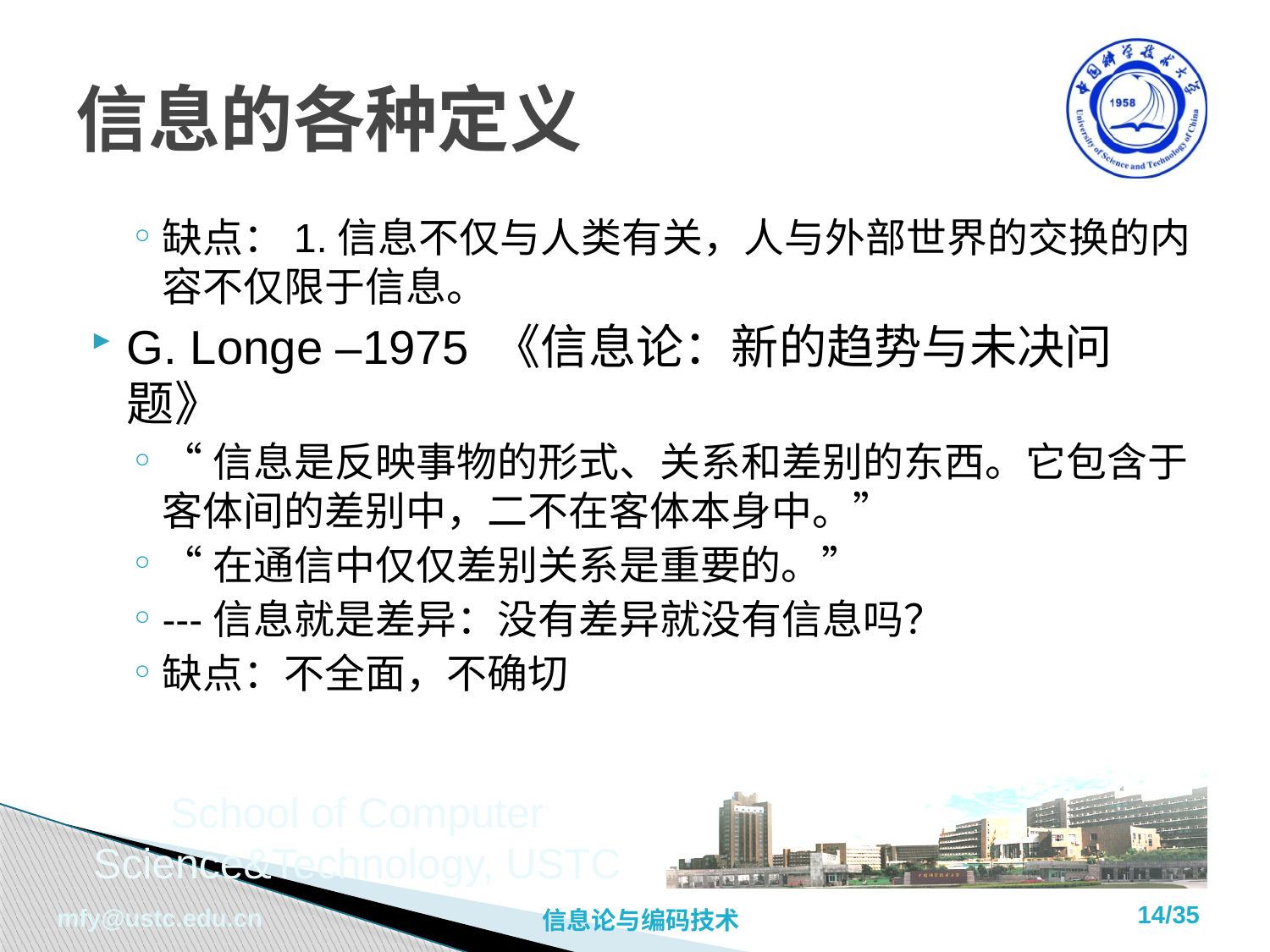

# 信息的各种定义
缺点：1.信息不仅与人类有关，人与外部世界的交换的内容不仅限于信息。
G. Longe –1975 《信息论：新的趋势与未决问题》
“信息是反映事物的形式、关系和差别的东西。它包含于客体间的差别中，二不在客体本身中。”
“在通信中仅仅差别关系是重要的。”
---信息就是差异：没有差异就没有信息吗？
缺点：不全面，不确切